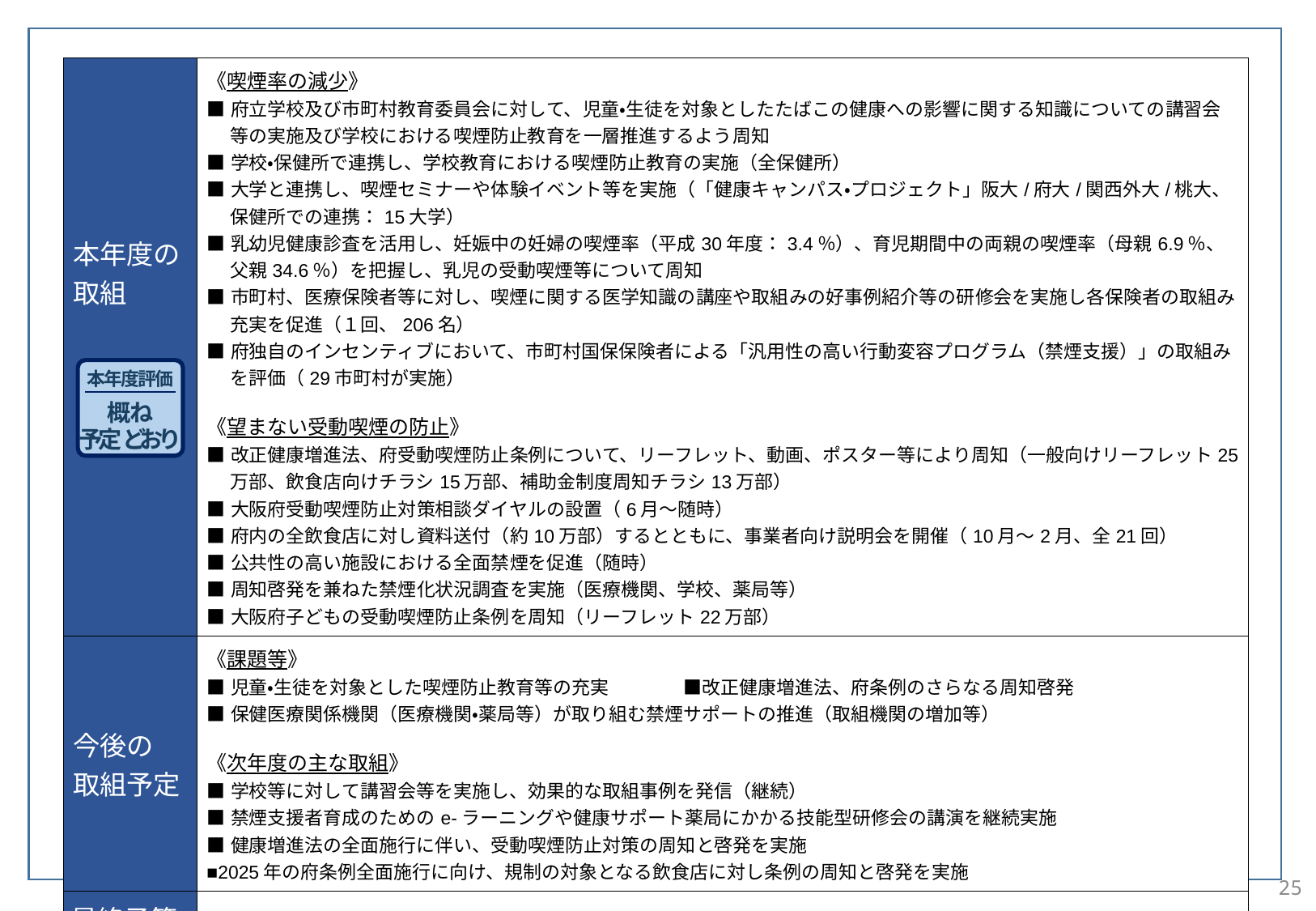

| 本年度の 取組 | 《喫煙率の減少》 ■府立学校及び市町村教育委員会に対して、児童・生徒を対象としたたばこの健康への影響に関する知識についての講習会等の実施及び学校における喫煙防止教育を一層推進するよう周知 ■学校・保健所で連携し、学校教育における喫煙防止教育の実施（全保健所） ■大学と連携し、喫煙セミナーや体験イベント等を実施（「健康キャンパス・プロジェクト」阪大/府大/関西外大/桃大、保健所での連携：15大学） ■乳幼児健康診査を活用し、妊娠中の妊婦の喫煙率（平成30年度：3.4％）、育児期間中の両親の喫煙率（母親6.9％、父親34.6％）を把握し、乳児の受動喫煙等について周知 ■市町村、医療保険者等に対し、喫煙に関する医学知識の講座や取組みの好事例紹介等の研修会を実施し各保険者の取組み充実を促進（１回、206名） ■府独自のインセンティブにおいて、市町村国保保険者による「汎用性の高い行動変容プログラム（禁煙支援）」の取組みを評価（29市町村が実施） 《望まない受動喫煙の防止》 ■改正健康増進法、府受動喫煙防止条例について、リーフレット、動画、ポスター等により周知（一般向けリーフレット25万部、飲食店向けチラシ15万部、補助金制度周知チラシ13万部） ■大阪府受動喫煙防止対策相談ダイヤルの設置（6月～随時） ■府内の全飲食店に対し資料送付（約10万部）するとともに、事業者向け説明会を開催（10月～2月、全21回） ■公共性の高い施設における全面禁煙を促進（随時） ■周知啓発を兼ねた禁煙化状況調査を実施（医療機関、学校、薬局等） ■大阪府子どもの受動喫煙防止条例を周知（リーフレット22万部） |
| --- | --- |
| 今後の 取組予定 | 《課題等》 ■児童・生徒を対象とした喫煙防止教育等の充実　　　　■改正健康増進法、府条例のさらなる周知啓発 ■保健医療関係機関（医療機関・薬局等）が取り組む禁煙サポートの推進（取組機関の増加等） 《次年度の主な取組》 ■学校等に対して講習会等を実施し、効果的な取組事例を発信（継続） ■禁煙支援者育成のためのe-ラーニングや健康サポート薬局にかかる技能型研修会の講演を継続実施 ■健康増進法の全面施行に伴い、受動喫煙防止対策の周知と啓発を実施 ■2025年の府条例全面施行に向け、規制の対象となる飲食店に対し条例の周知と啓発を実施 |
| 最終予算 （主要事業） | たばこ対策推進事業（20,143千円）、健康キャンパス・プロジェクト事業（2,878千円）、 大阪がん循環器病予防センター事業費（189,160千円の内数） |
本年度評価

概ね
予定どおり
25